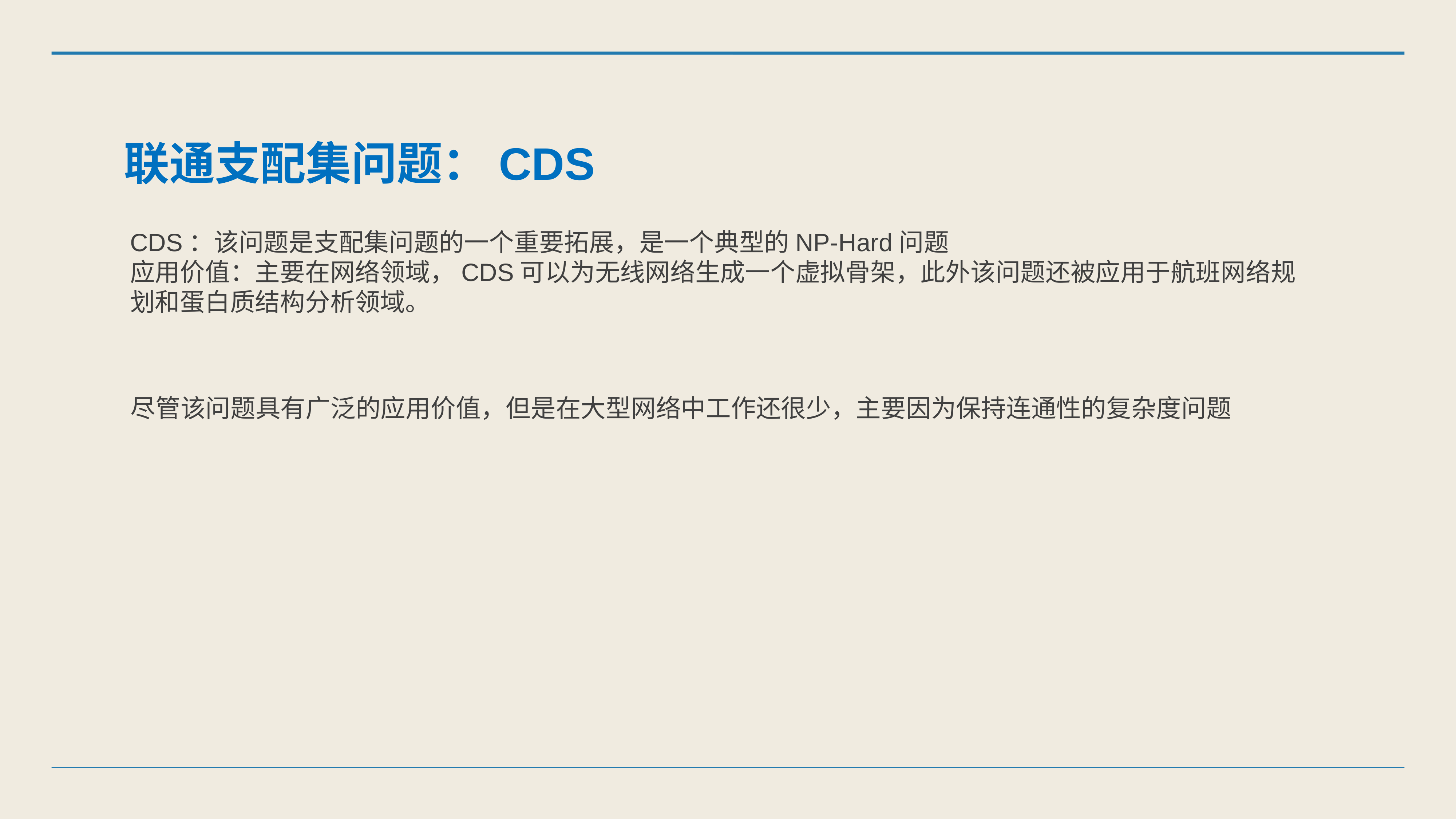

联通支配集问题：CDS
CDS：该问题是支配集问题的一个重要拓展，是一个典型的NP-Hard问题
应用价值：主要在网络领域，CDS可以为无线网络生成一个虚拟骨架，此外该问题还被应用于航班网络规划和蛋白质结构分析领域。
尽管该问题具有广泛的应用价值，但是在大型网络中工作还很少，主要因为保持连通性的复杂度问题